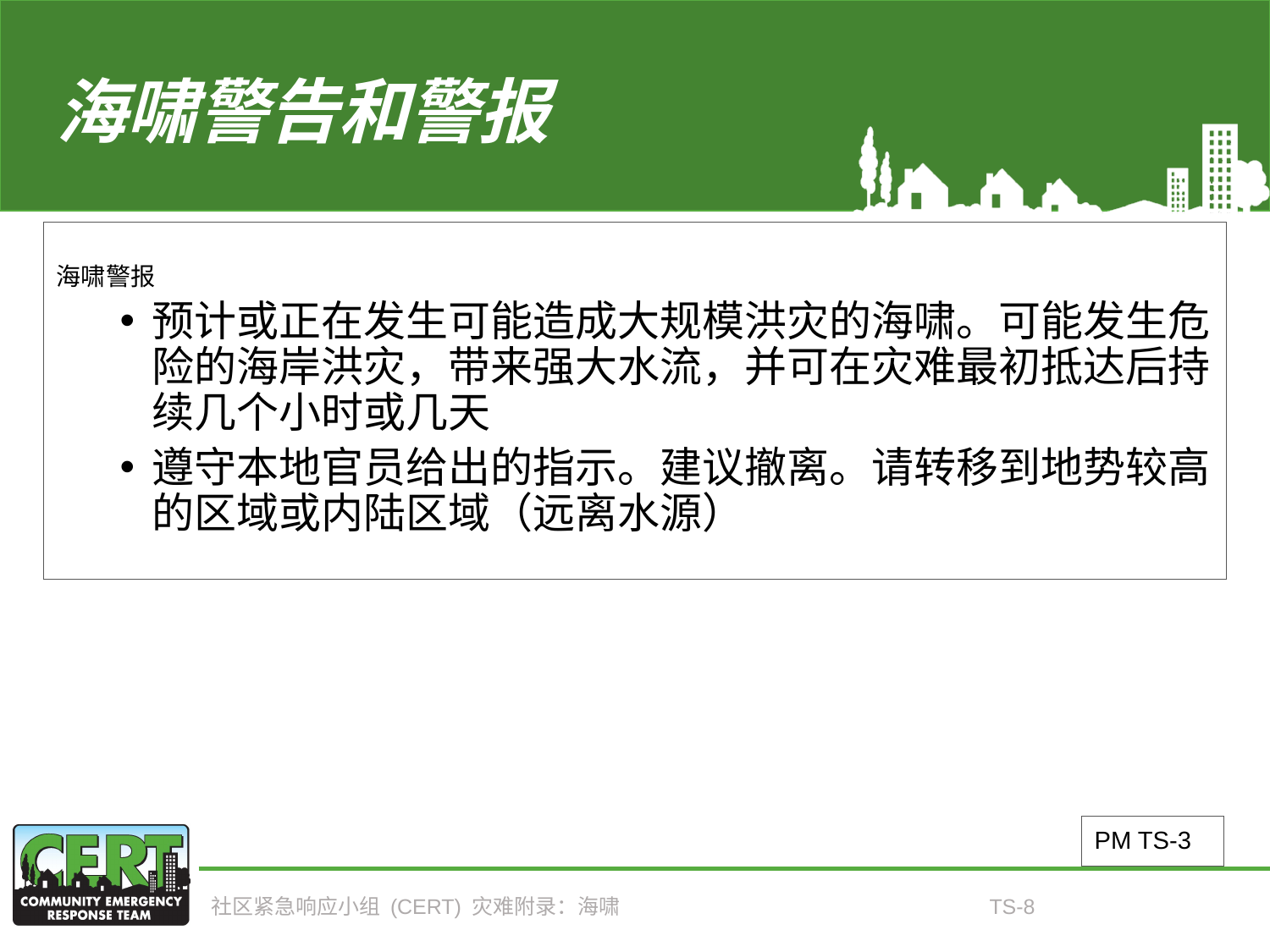

# 海啸警告和警报
海啸警报
预计或正在发生可能造成大规模洪灾的海啸。可能发生危险的海岸洪灾，带来强大水流，并可在灾难最初抵达后持续几个小时或几天
遵守本地官员给出的指示。建议撤离。请转移到地势较高的区域或内陆区域（远离水源）
PM TS-3
社区紧急响应小组 (CERT) 灾难附录：海啸
TS-8